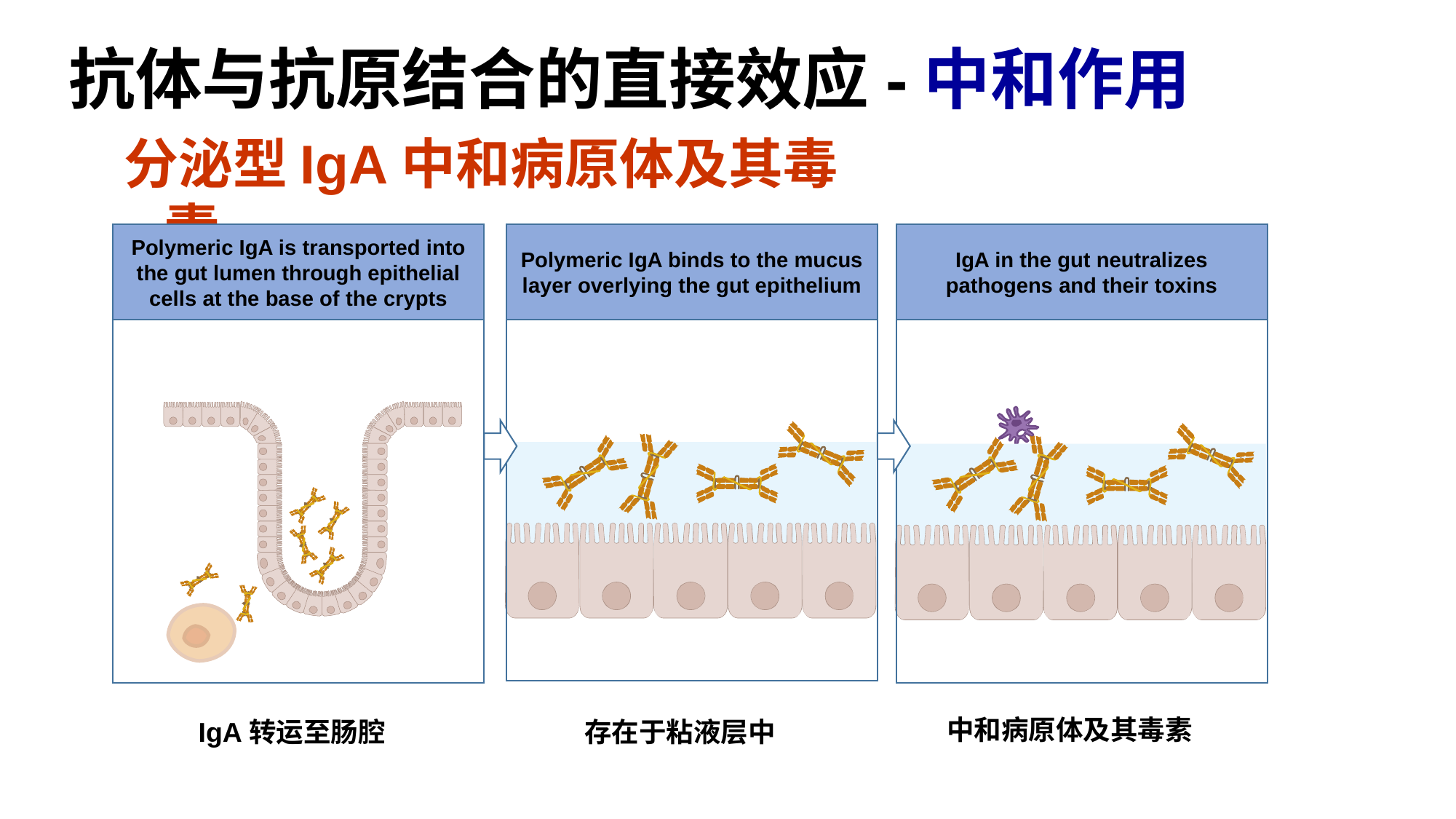

抗体与抗原结合的直接效应-中和作用
分泌型IgA中和病原体及其毒素
Polymeric IgA is transported into the gut lumen through epithelial cells at the base of the crypts

Polymeric IgA binds to the mucus layer overlying the gut epithelium

IgA in the gut neutralizes pathogens and their toxins

中和病原体及其毒素
IgA转运至肠腔
存在于粘液层中
返回